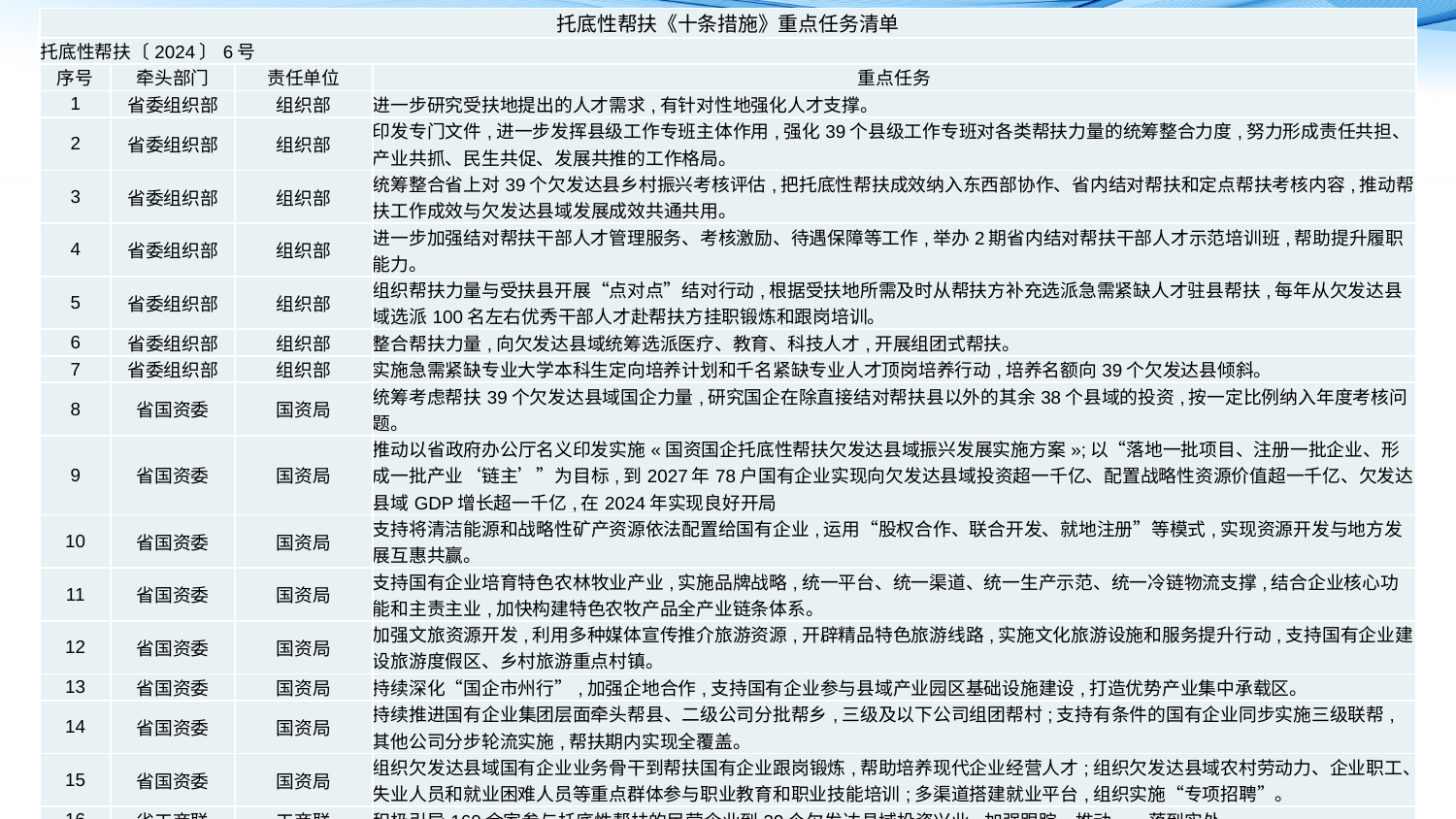

| 托底性帮扶《十条措施》重点任务清单 |  |  |  |
| --- | --- | --- | --- |
| 托底性帮扶〔2024〕6号 |  |  |  |
| 序号 | 牵头部门 | 责任单位 | 重点任务 |
| 1 | 省委组织部 | 组织部 | 进一步研究受扶地提出的人才需求,有针对性地强化人才支撑。 |
| 2 | 省委组织部 | 组织部 | 印发专门文件,进一步发挥县级工作专班主体作用,强化39个县级工作专班对各类帮扶力量的统筹整合力度,努力形成责任共担、产业共抓、民生共促、发展共推的工作格局。 |
| 3 | 省委组织部 | 组织部 | 统筹整合省上对39个欠发达县乡村振兴考核评估,把托底性帮扶成效纳入东西部协作、省内结对帮扶和定点帮扶考核内容,推动帮扶工作成效与欠发达县域发展成效共通共用。 |
| 4 | 省委组织部 | 组织部 | 进一步加强结对帮扶干部人才管理服务、考核激励、待遇保障等工作,举办2期省内结对帮扶干部人才示范培训班,帮助提升履职能力。 |
| 5 | 省委组织部 | 组织部 | 组织帮扶力量与受扶县开展“点对点”结对行动,根据受扶地所需及时从帮扶方补充选派急需紧缺人才驻县帮扶,每年从欠发达县域选派100名左右优秀干部人才赴帮扶方挂职锻炼和跟岗培训。 |
| 6 | 省委组织部 | 组织部 | 整合帮扶力量,向欠发达县域统筹选派医疗、教育、科技人才,开展组团式帮扶。 |
| 7 | 省委组织部 | 组织部 | 实施急需紧缺专业大学本科生定向培养计划和千名紧缺专业人才顶岗培养行动,培养名额向39个欠发达县倾斜。 |
| 8 | 省国资委 | 国资局 | 统筹考虑帮扶39个欠发达县域国企力量,研究国企在除直接结对帮扶县以外的其余38个县域的投资,按一定比例纳入年度考核问题。 |
| 9 | 省国资委 | 国资局 | 推动以省政府办公厅名义印发实施«国资国企托底性帮扶欠发达县域振兴发展实施方案»;以“落地一批项目、注册一批企业、形成一批产业‘链主’”为目标,到2027年78户国有企业实现向欠发达县域投资超一千亿、配置战略性资源价值超一千亿、欠发达县域GDP增长超一千亿,在2024年实现良好开局 |
| 10 | 省国资委 | 国资局 | 支持将清洁能源和战略性矿产资源依法配置给国有企业,运用“股权合作、联合开发、就地注册”等模式,实现资源开发与地方发展互惠共赢。 |
| 11 | 省国资委 | 国资局 | 支持国有企业培育特色农林牧业产业,实施品牌战略,统一平台、统一渠道、统一生产示范、统一冷链物流支撑,结合企业核心功能和主责主业,加快构建特色农牧产品全产业链条体系。 |
| 12 | 省国资委 | 国资局 | 加强文旅资源开发,利用多种媒体宣传推介旅游资源,开辟精品特色旅游线路,实施文化旅游设施和服务提升行动,支持国有企业建设旅游度假区、乡村旅游重点村镇。 |
| 13 | 省国资委 | 国资局 | 持续深化“国企市州行”,加强企地合作,支持国有企业参与县域产业园区基础设施建设,打造优势产业集中承载区。 |
| 14 | 省国资委 | 国资局 | 持续推进国有企业集团层面牵头帮县、二级公司分批帮乡,三级及以下公司组团帮村;支持有条件的国有企业同步实施三级联帮,其他公司分步轮流实施,帮扶期内实现全覆盖。 |
| 15 | 省国资委 | 国资局 | 组织欠发达县域国有企业业务骨干到帮扶国有企业跟岗锻炼,帮助培养现代企业经营人才;组织欠发达县域农村劳动力、企业职工、失业人员和就业困难人员等重点群体参与职业教育和职业技能培训;多渠道搭建就业平台,组织实施“专项招聘”。 |
| 16 | 省工商联 | 工商联 | 积极引导160余家参与托底性帮扶的民营企业到39个欠发达县域投资兴业,加强跟踪、推动一一落到实处。 |
| 17 | 省工商联 | 工商联 | 引导民营企业聚焦当地特色优势产业,深度参与产业培育,助力做好“土特产”文章。 |
| 18 | 省工商联 | 工商联 | 引导和鼓励民营企业采取产品展销、线上销售、线下集采等活动,直接采购或服务销售受扶地农特产品、手工艺品等,助力当地群众增收。 |
| 19 | 省工商联 | 工商联 | 鼓励引导民营企业积极吸纳有劳动能力的易返贫人群、脱贫家庭和低保家庭高校毕业生到企业就业,开展公益性职业技能培训,扶持就业创业。 |
| 20 | 省财政厅 | 财政局 | 根据«十条措施»,出台针对39个欠发达县域金融支持方面的具体化的专项支持政策。 |